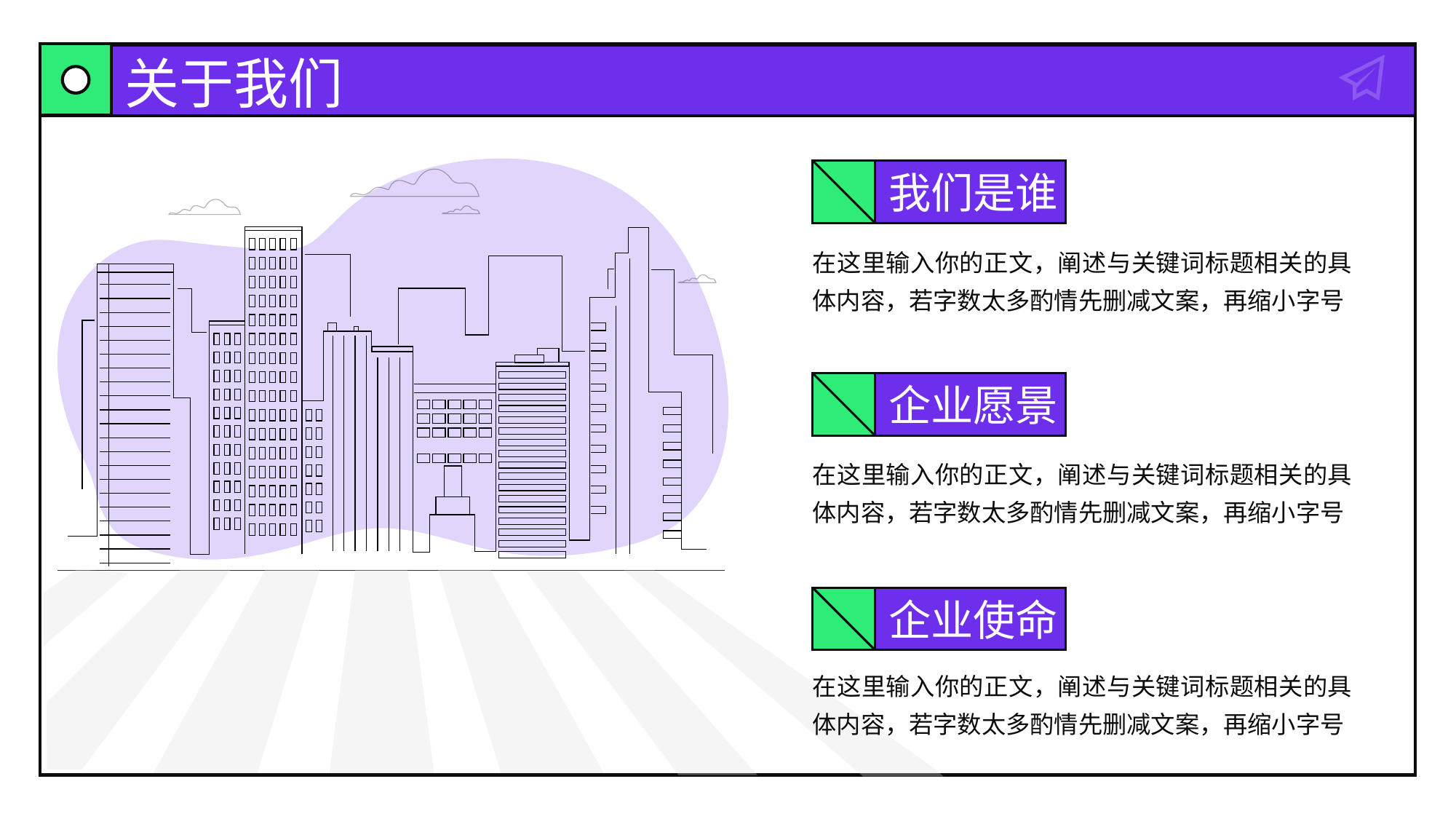

# 关于我们

我们是谁

在这里输入你的正文，阐述与关键词标题相关的具体内容，若字数太多酌情先删减文案，再缩小字号

企业愿景
在这里输入你的正文，阐述与关键词标题相关的具体内容，若字数太多酌情先删减文案，再缩小字号

企业使命
在这里输入你的正文，阐述与关键词标题相关的具体内容，若字数太多酌情先删减文案，再缩小字号